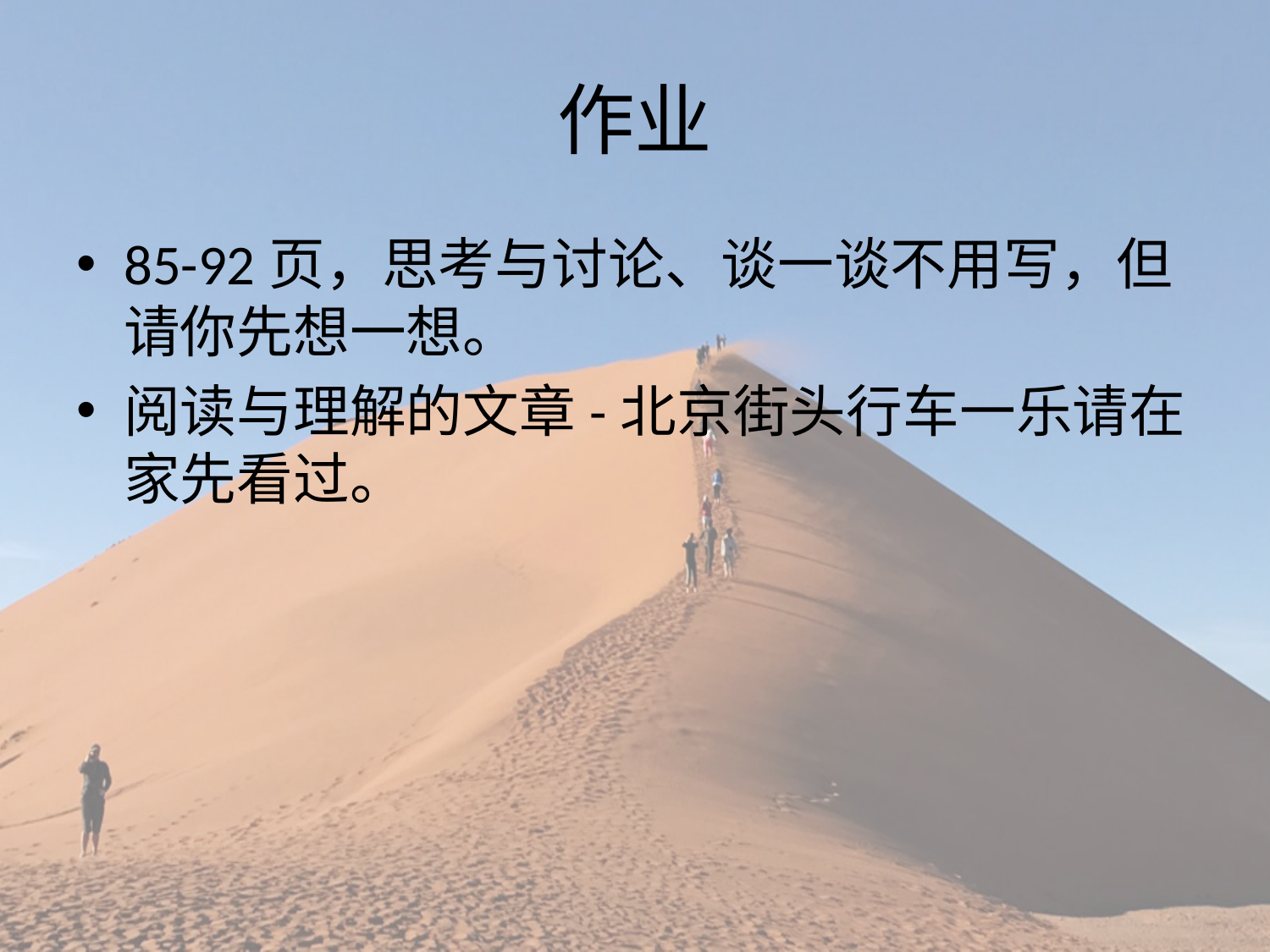

# 作业
85-92页，思考与讨论、谈一谈不用写，但请你先想一想。
阅读与理解的文章-北京街头行车一乐请在家先看过。